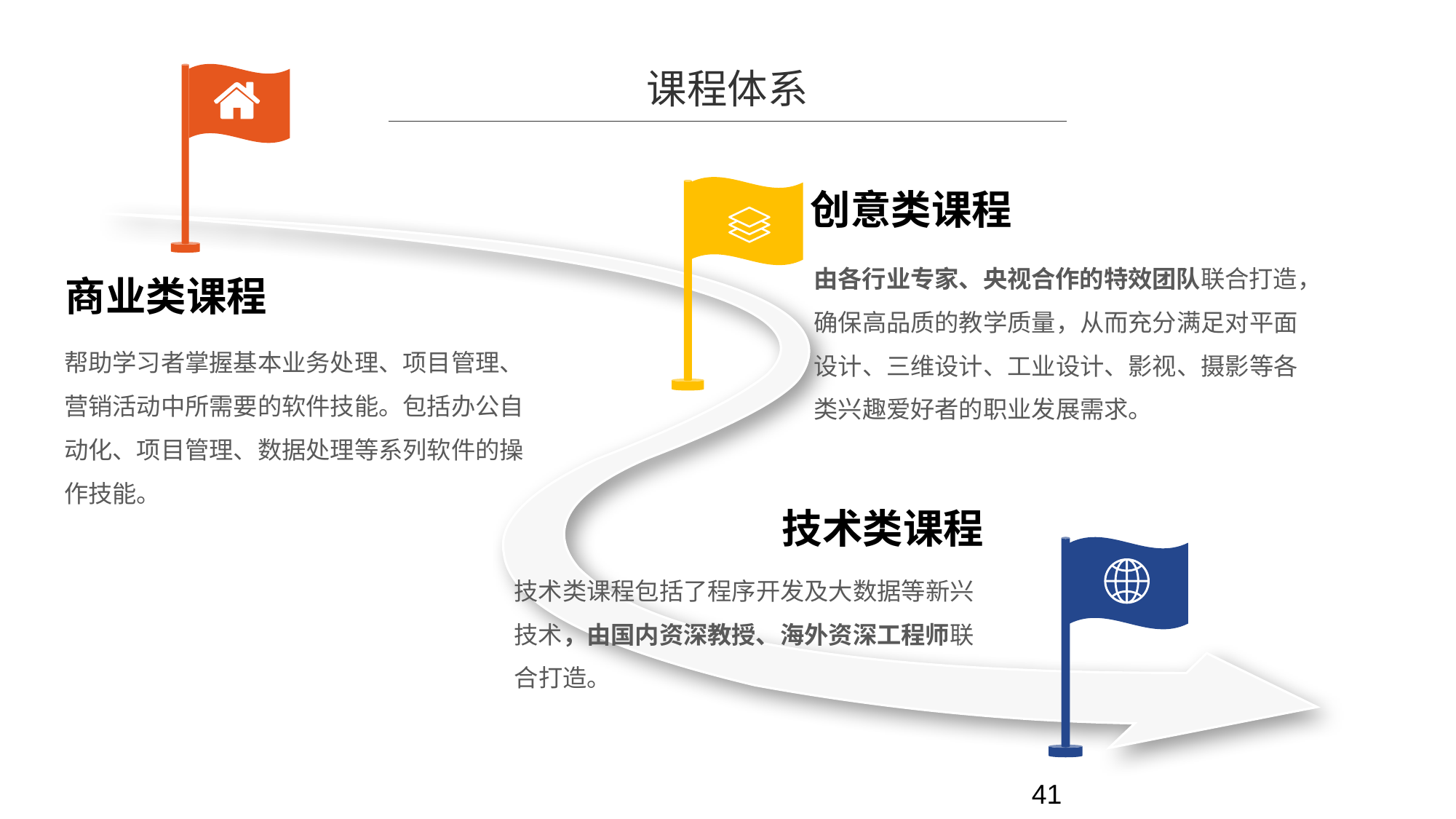

课程体系

创意类课程
由各行业专家、央视合作的特效团队联合打造，确保高品质的教学质量，从而充分满足对平面设计、三维设计、工业设计、影视、摄影等各类兴趣爱好者的职业发展需求。

商业类课程
帮助学习者掌握基本业务处理、项目管理、营销活动中所需要的软件技能。包括办公自动化、项目管理、数据处理等系列软件的操作技能。
技术类课程
技术类课程包括了程序开发及大数据等新兴技术，由国内资深教授、海外资深工程师联合打造。

41